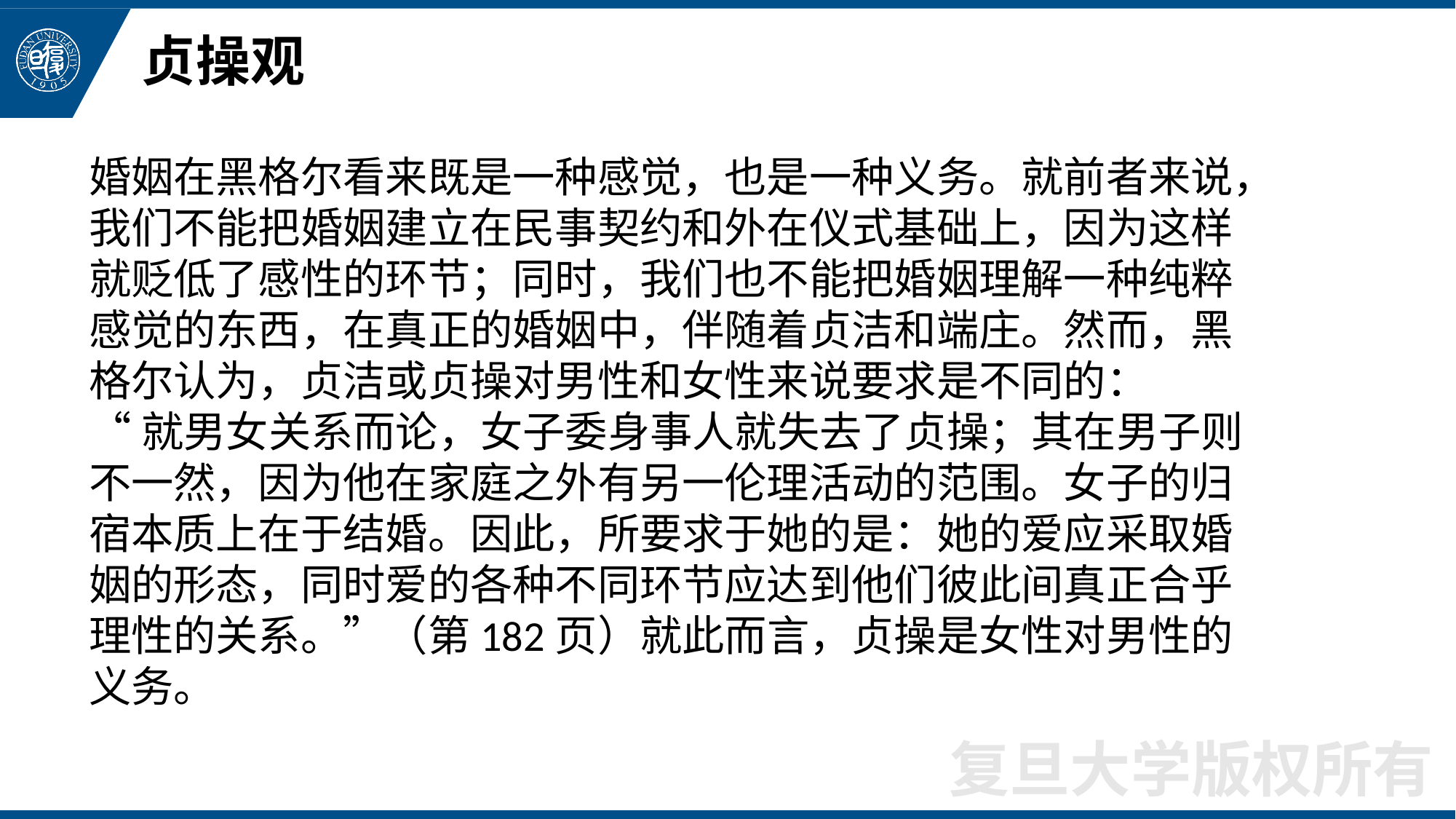

# 贞操观
婚姻在黑格尔看来既是一种感觉，也是一种义务。就前者来说，我们不能把婚姻建立在民事契约和外在仪式基础上，因为这样就贬低了感性的环节；同时，我们也不能把婚姻理解一种纯粹感觉的东西，在真正的婚姻中，伴随着贞洁和端庄。然而，黑格尔认为，贞洁或贞操对男性和女性来说要求是不同的：
“就男女关系而论，女子委身事人就失去了贞操；其在男子则不一然，因为他在家庭之外有另一伦理活动的范围。女子的归宿本质上在于结婚。因此，所要求于她的是：她的爱应采取婚姻的形态，同时爱的各种不同环节应达到他们彼此间真正合乎理性的关系。”（第182页）就此而言，贞操是女性对男性的义务。